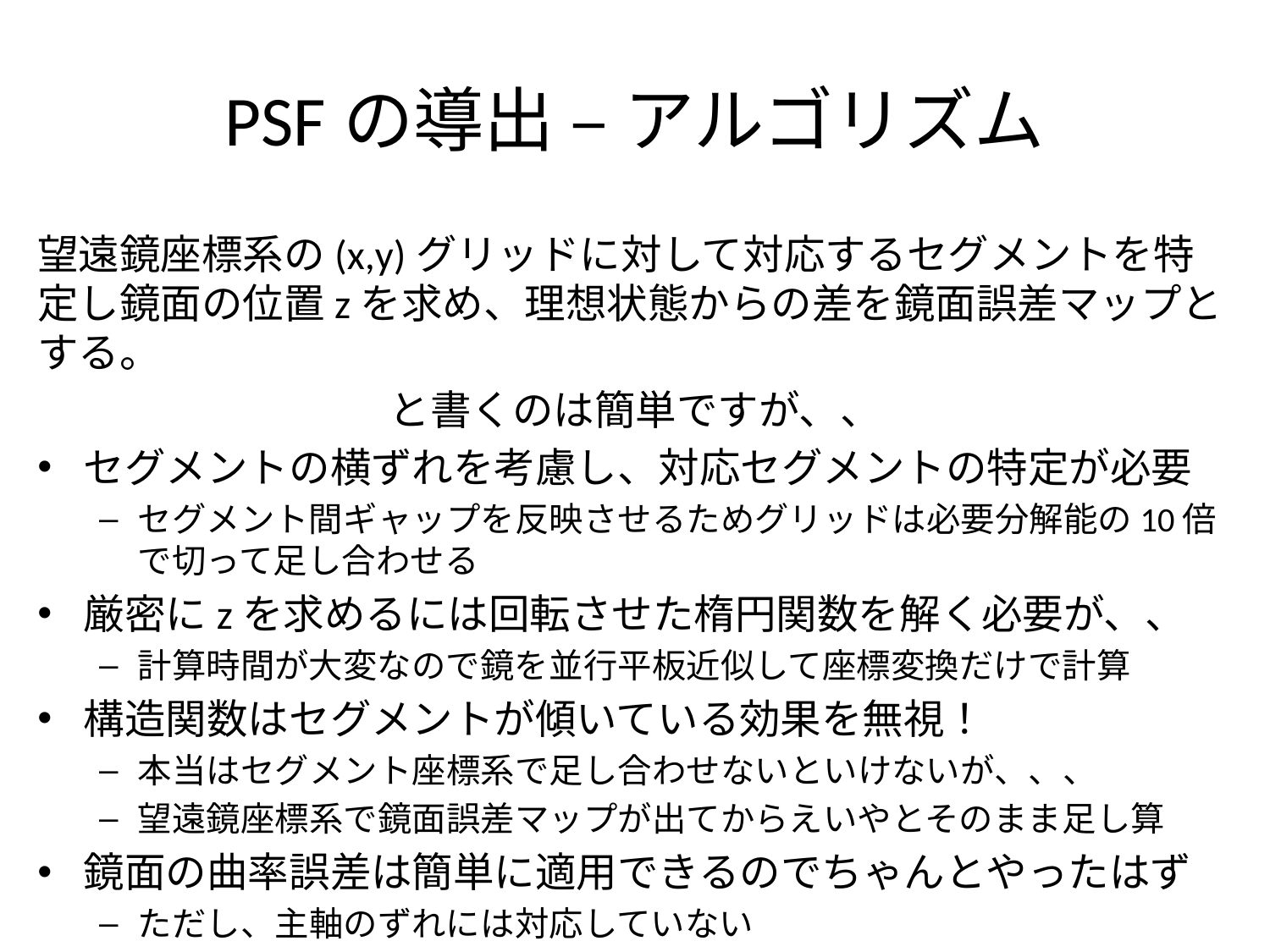

# PSFの導出 – アルゴリズム
望遠鏡座標系の(x,y)グリッドに対して対応するセグメントを特定し鏡面の位置zを求め、理想状態からの差を鏡面誤差マップとする。
と書くのは簡単ですが、、
セグメントの横ずれを考慮し、対応セグメントの特定が必要
セグメント間ギャップを反映させるためグリッドは必要分解能の10倍で切って足し合わせる
厳密にzを求めるには回転させた楕円関数を解く必要が、、
計算時間が大変なので鏡を並行平板近似して座標変換だけで計算
構造関数はセグメントが傾いている効果を無視！
本当はセグメント座標系で足し合わせないといけないが、、、
望遠鏡座標系で鏡面誤差マップが出てからえいやとそのまま足し算
鏡面の曲率誤差は簡単に適用できるのでちゃんとやったはず
ただし、主軸のずれには対応していない